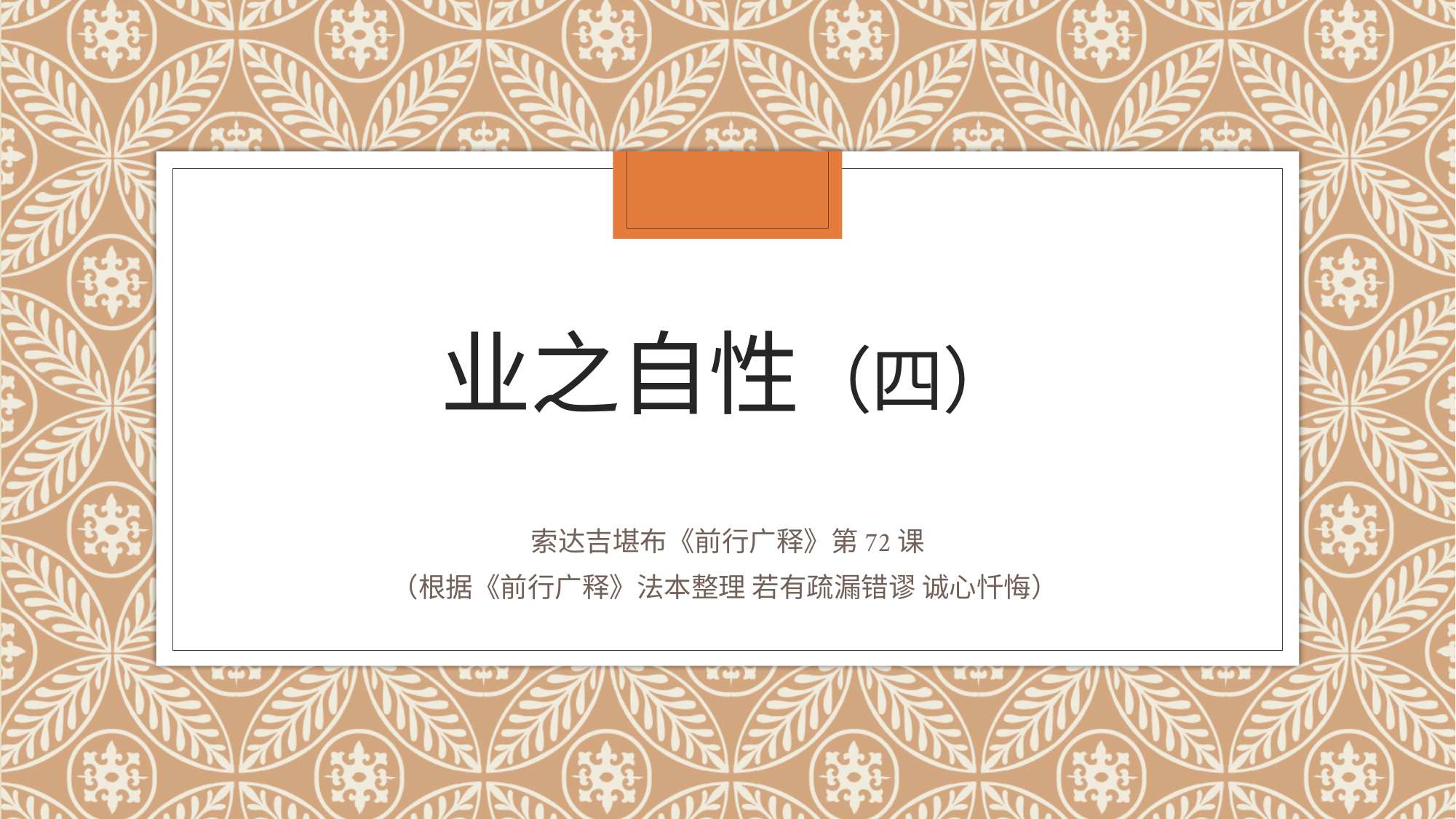

# 业之自性（四）
索达吉堪布《前行广释》第72课
（根据《前行广释》法本整理 若有疏漏错谬 诚心忏悔）